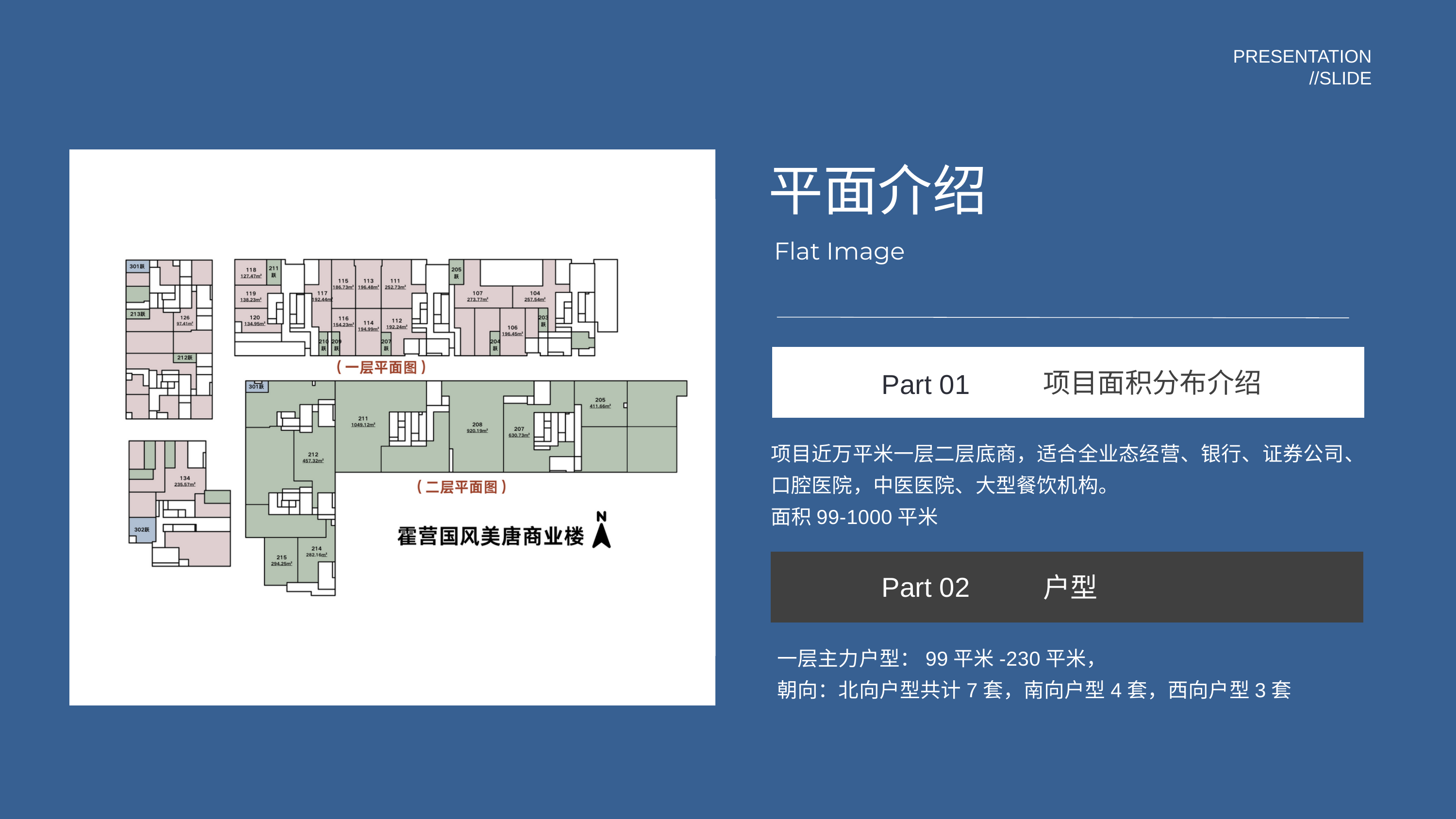

PRESENTATION
//SLIDE

平面介绍

Flat Image

项目面积分布介绍
Part 01
项目近万平米一层二层底商，适合全业态经营、银行、证券公司、口腔医院，中医医院、大型餐饮机构。
面积99-1000平米

Part 02
户型
一层主力户型：99平米-230平米，
朝向：北向户型共计7套，南向户型4套，西向户型3套